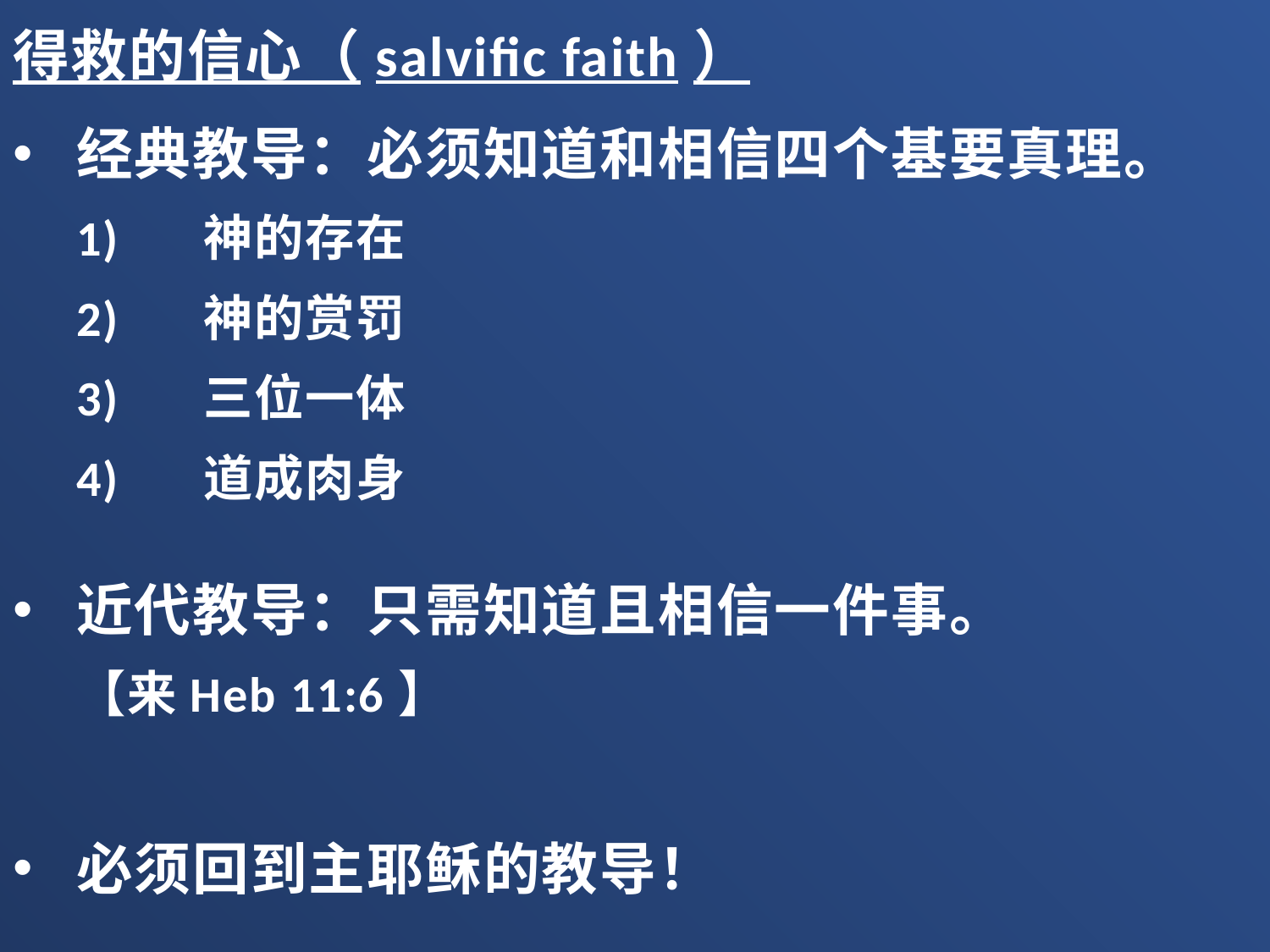

得救的信心（salvific faith）
经典教导：必须知道和相信四个基要真理。
1)	神的存在
2)	神的赏罚
3)	三位一体
4)	道成肉身

近代教导：只需知道且相信一件事。
【来Heb 11:6】

必须回到主耶稣的教导！